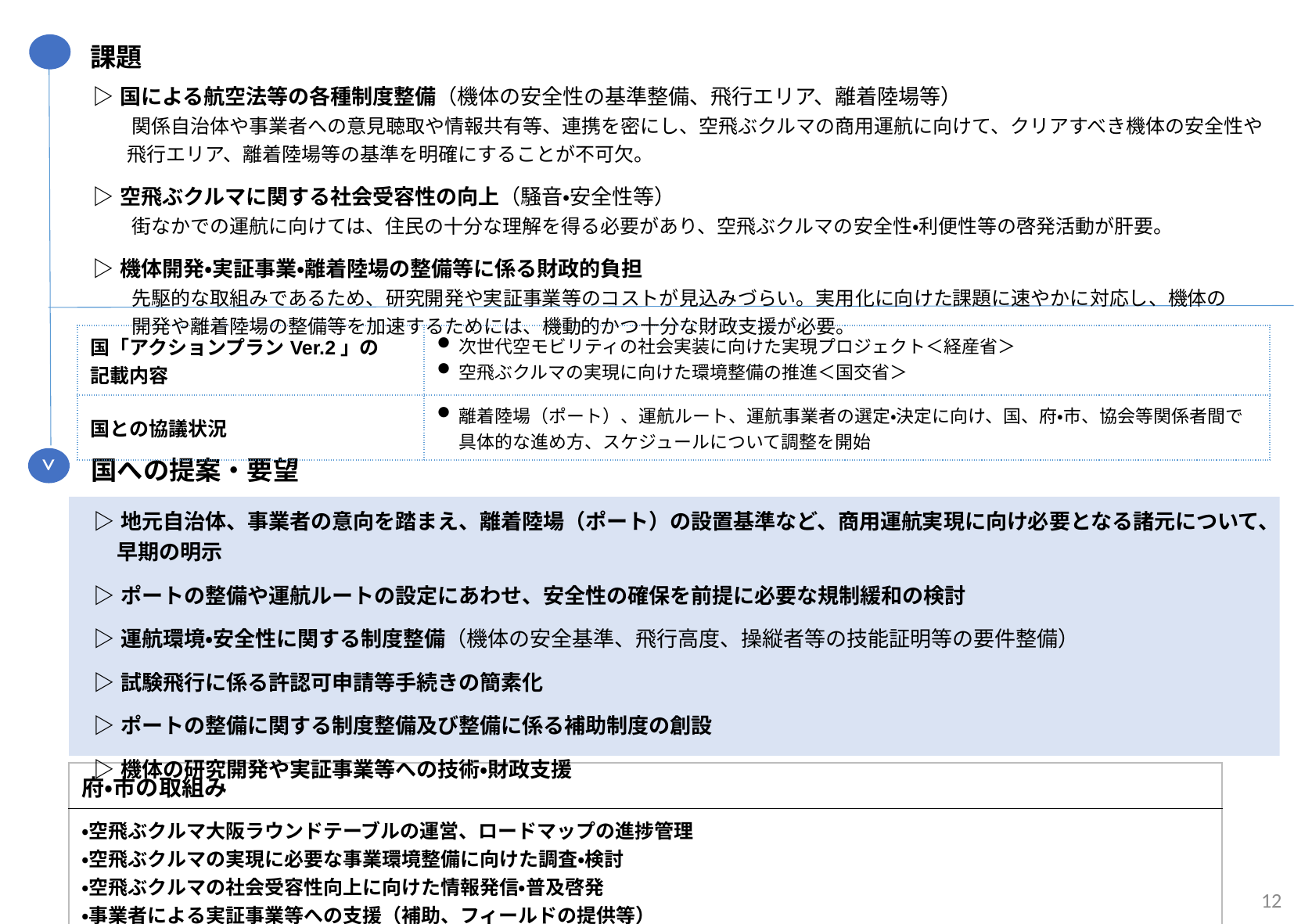

課題
| ▷国による航空法等の各種制度整備（機体の安全性の基準整備、飛行エリア、離着陸場等） 　　関係自治体や事業者への意見聴取や情報共有等、連携を密にし、空飛ぶクルマの商用運航に向けて、クリアすべき機体の安全性や飛行エリア、離着陸場等の基準を明確にすることが不可欠。 |
| --- |
| ▷空飛ぶクルマに関する社会受容性の向上（騒音・安全性等） 　　街なかでの運航に向けては、住民の十分な理解を得る必要があり、空飛ぶクルマの安全性・利便性等の啓発活動が肝要。 |
| ▷機体開発・実証事業・離着陸場の整備等に係る財政的負担 　　先駆的な取組みであるため、研究開発や実証事業等のコストが見込みづらい。実用化に向けた課題に速やかに対応し、機体の 　　開発や離着陸場の整備等を加速するためには、機動的かつ十分な財政支援が必要。 |
| 国「アクションプランVer.2」の 記載内容 | 次世代空モビリティの社会実装に向けた実現プロジェクト＜経産省＞ 空飛ぶクルマの実現に向けた環境整備の推進＜国交省＞ |
| --- | --- |
| 国との協議状況 | 離着陸場（ポート）、運航ルート、運航事業者の選定・決定に向け、国、府・市、協会等関係者間で具体的な進め方、スケジュールについて調整を開始 |
>

国への提案・要望

| ▷地元自治体、事業者の意向を踏まえ、離着陸場（ポート）の設置基準など、商用運航実現に向け必要となる諸元について、早期の明示 |
| --- |
| ▷ポートの整備や運航ルートの設定にあわせ、安全性の確保を前提に必要な規制緩和の検討 |
| ▷運航環境・安全性に関する制度整備（機体の安全基準、飛行高度、操縦者等の技能証明等の要件整備） |
| ▷試験飛行に係る許認可申請等手続きの簡素化 |
| ▷ポートの整備に関する制度整備及び整備に係る補助制度の創設 |
| ▷機体の研究開発や実証事業等への技術・財政支援 |
| 府・市の取組み |
| --- |
| ・空飛ぶクルマ大阪ラウンドテーブルの運営、ロードマップの進捗管理 ・空飛ぶクルマの実現に必要な事業環境整備に向けた調査・検討 ・空飛ぶクルマの社会受容性向上に向けた情報発信・普及啓発 ・事業者による実証事業等への支援（補助、フィールドの提供等） |

12